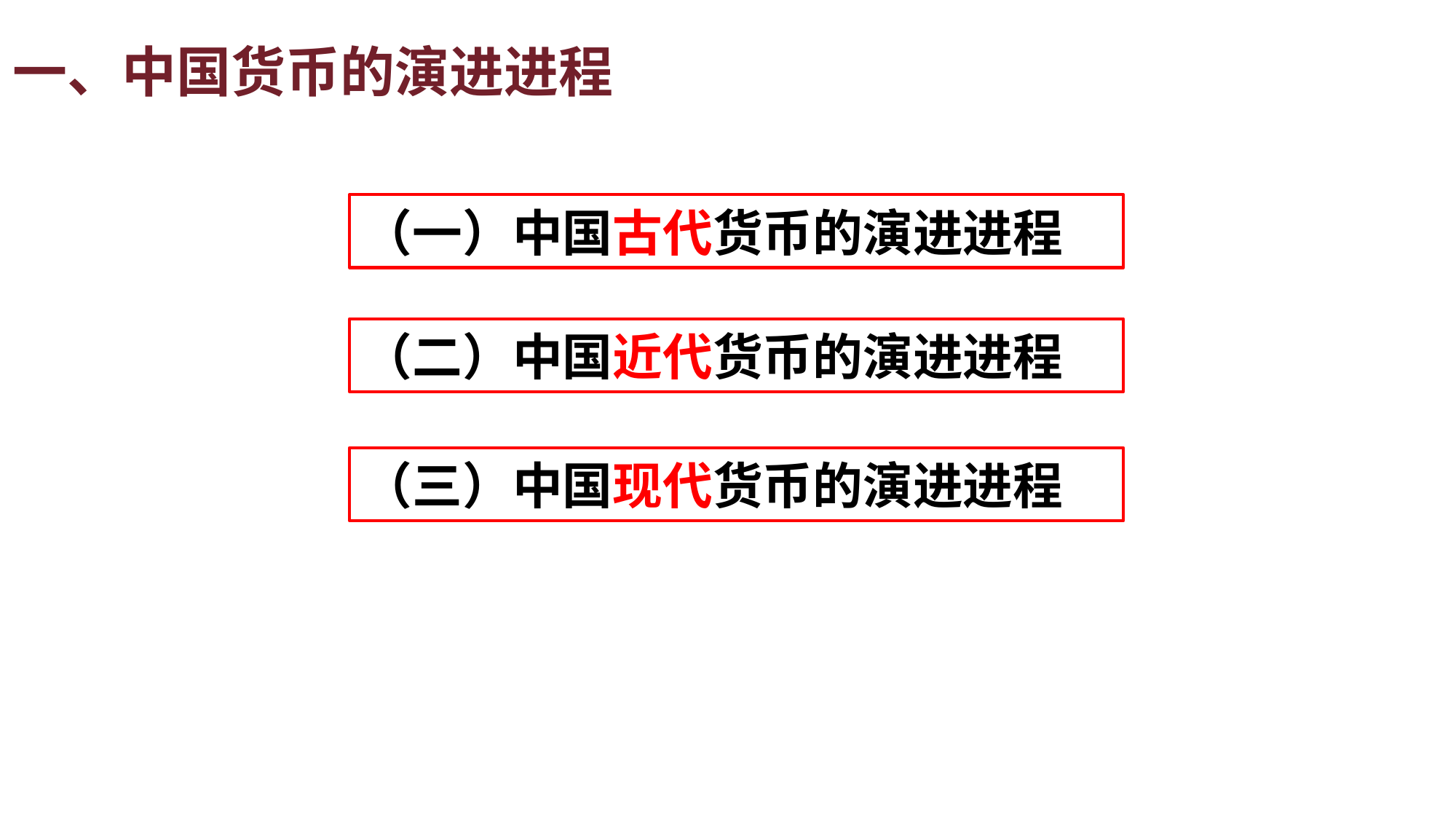

一、中国货币的演进进程
（一）中国古代货币的演进进程
（二）中国近代货币的演进进程
（三）中国现代货币的演进进程